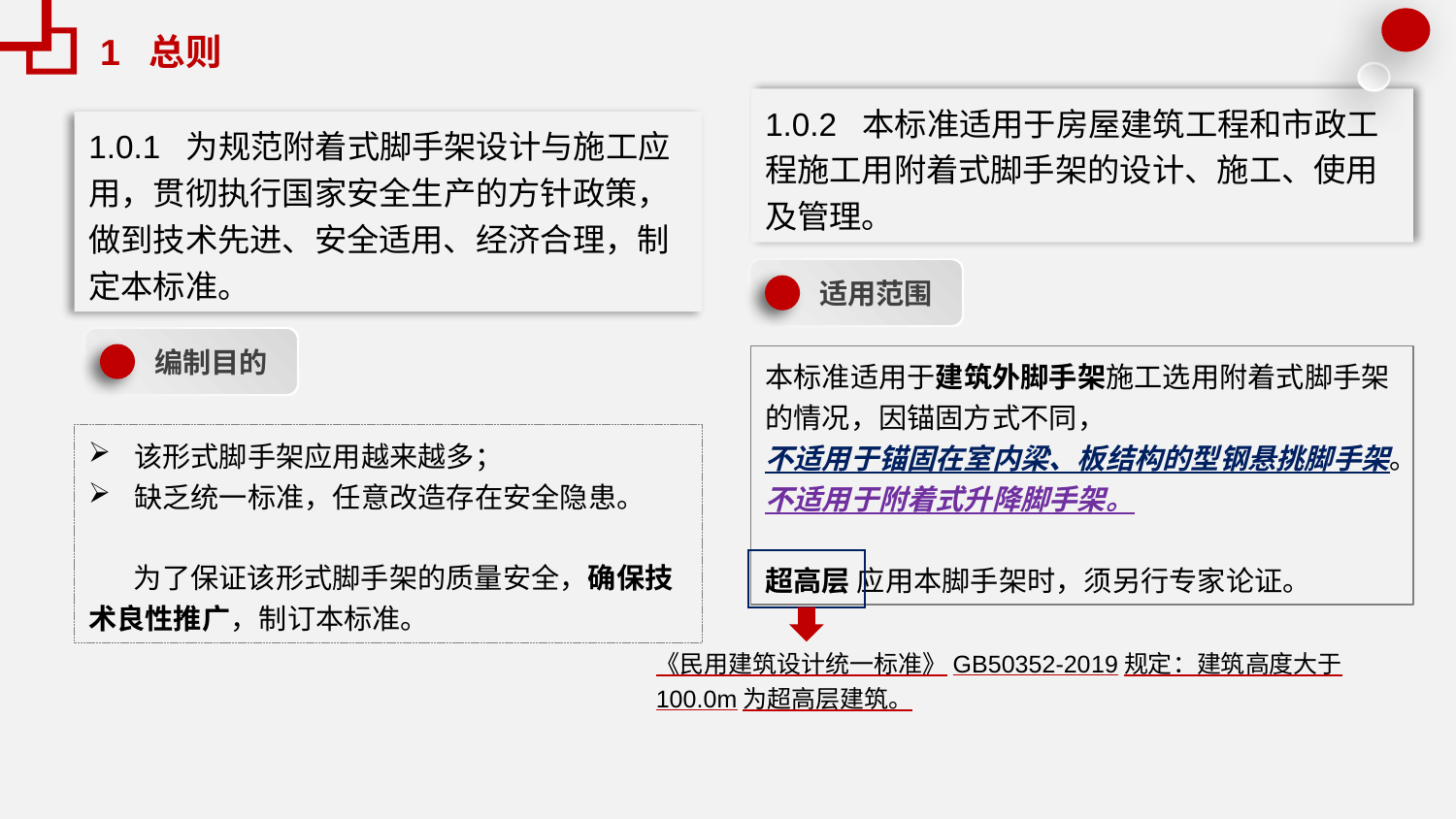

1  总则

1.0.2  本标准适用于房屋建筑工程和市政工程施工用附着式脚手架的设计、施工、使用及管理。
1.0.1  为规范附着式脚手架设计与施工应用，贯彻执行国家安全生产的方针政策，做到技术先进、安全适用、经济合理，制定本标准。

适用范围

编制目的
本标准适用于建筑外脚手架施工选用附着式脚手架的情况，因锚固方式不同，
不适用于锚固在室内梁、板结构的型钢悬挑脚手架。
不适用于附着式升降脚手架。

超高层 应用本脚手架时，须另行专家论证。
该形式脚手架应用越来越多；
缺乏统一标准，任意改造存在安全隐患。

为了保证该形式脚手架的质量安全，确保技术良性推广，制订本标准。

《民用建筑设计统一标准》GB50352-2019规定：建筑高度大于100.0m为超高层建筑。